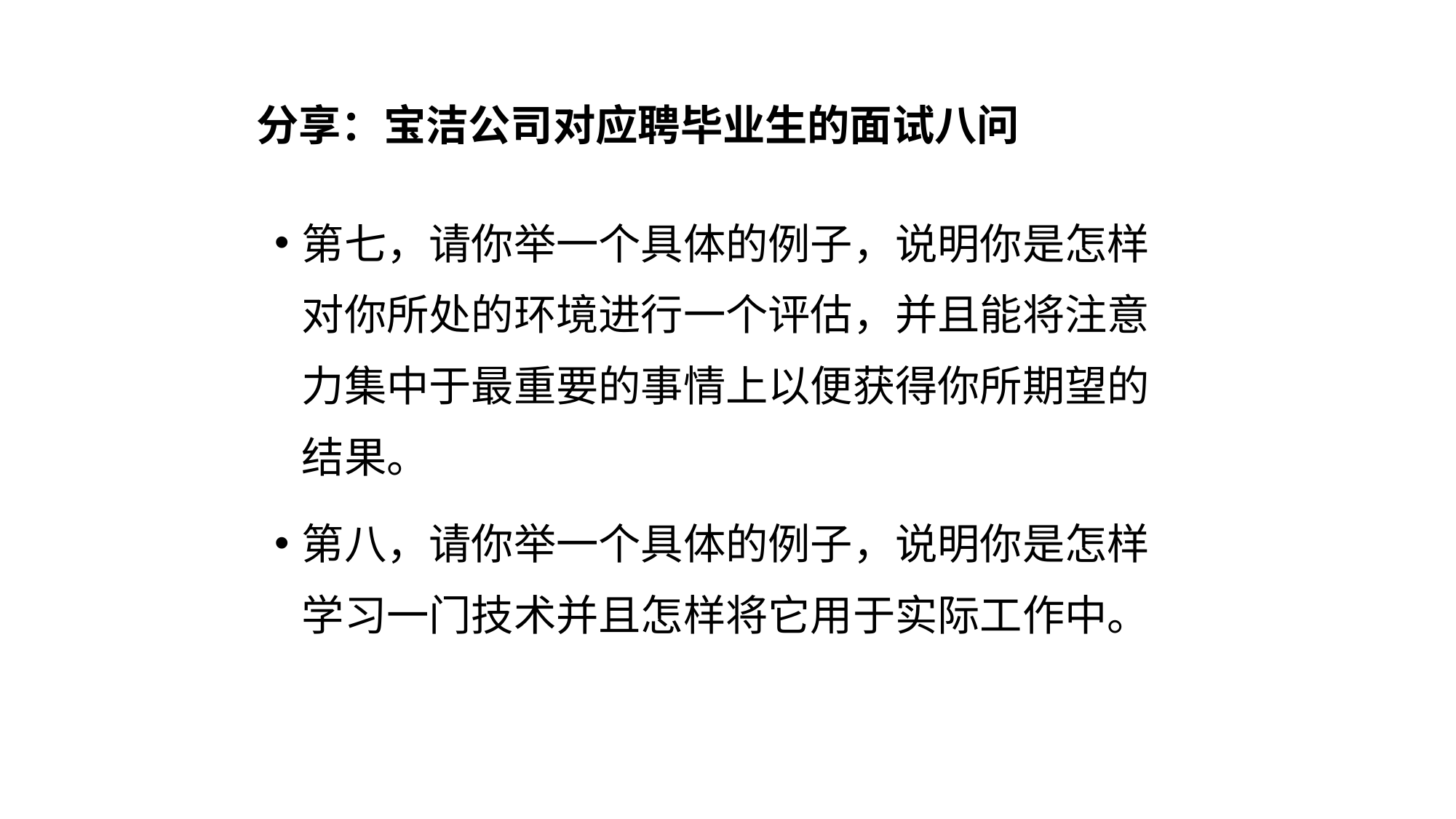

# 分享：宝洁公司对应聘毕业生的面试八问
第七，请你举一个具体的例子，说明你是怎样对你所处的环境进行一个评估，并且能将注意力集中于最重要的事情上以便获得你所期望的结果。
第八，请你举一个具体的例子，说明你是怎样学习一门技术并且怎样将它用于实际工作中。